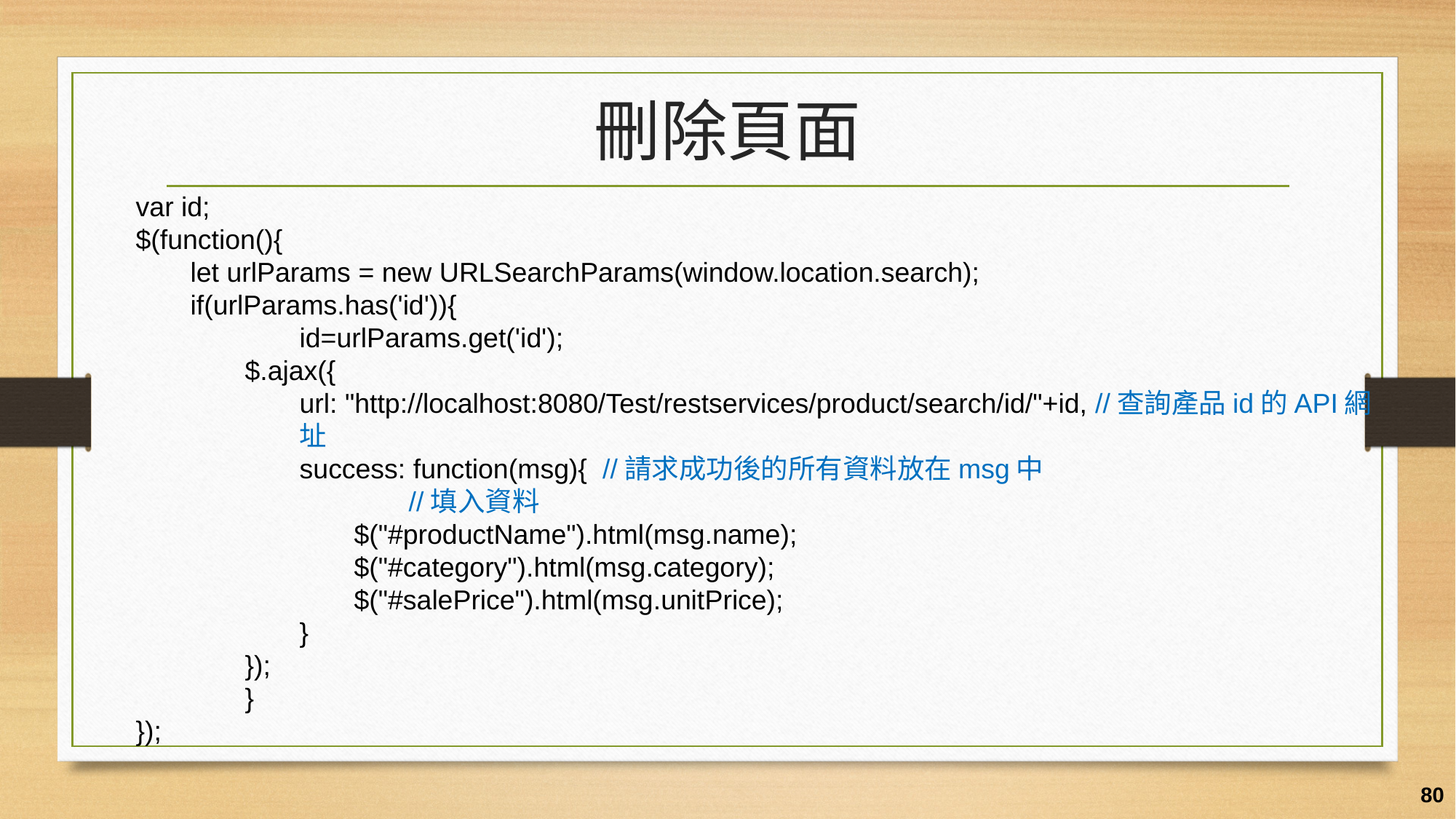

# 刪除頁面
var id;
$(function(){
let urlParams = new URLSearchParams(window.location.search);
if(urlParams.has('id')){
	id=urlParams.get('id');
$.ajax({
url: "http://localhost:8080/Test/restservices/product/search/id/"+id, //查詢產品id的API網址
success: function(msg){  //請求成功後的所有資料放在msg中
	//填入資料
$("#productName").html(msg.name);
$("#category").html(msg.category);
$("#salePrice").html(msg.unitPrice);
}
});
	}
});
80